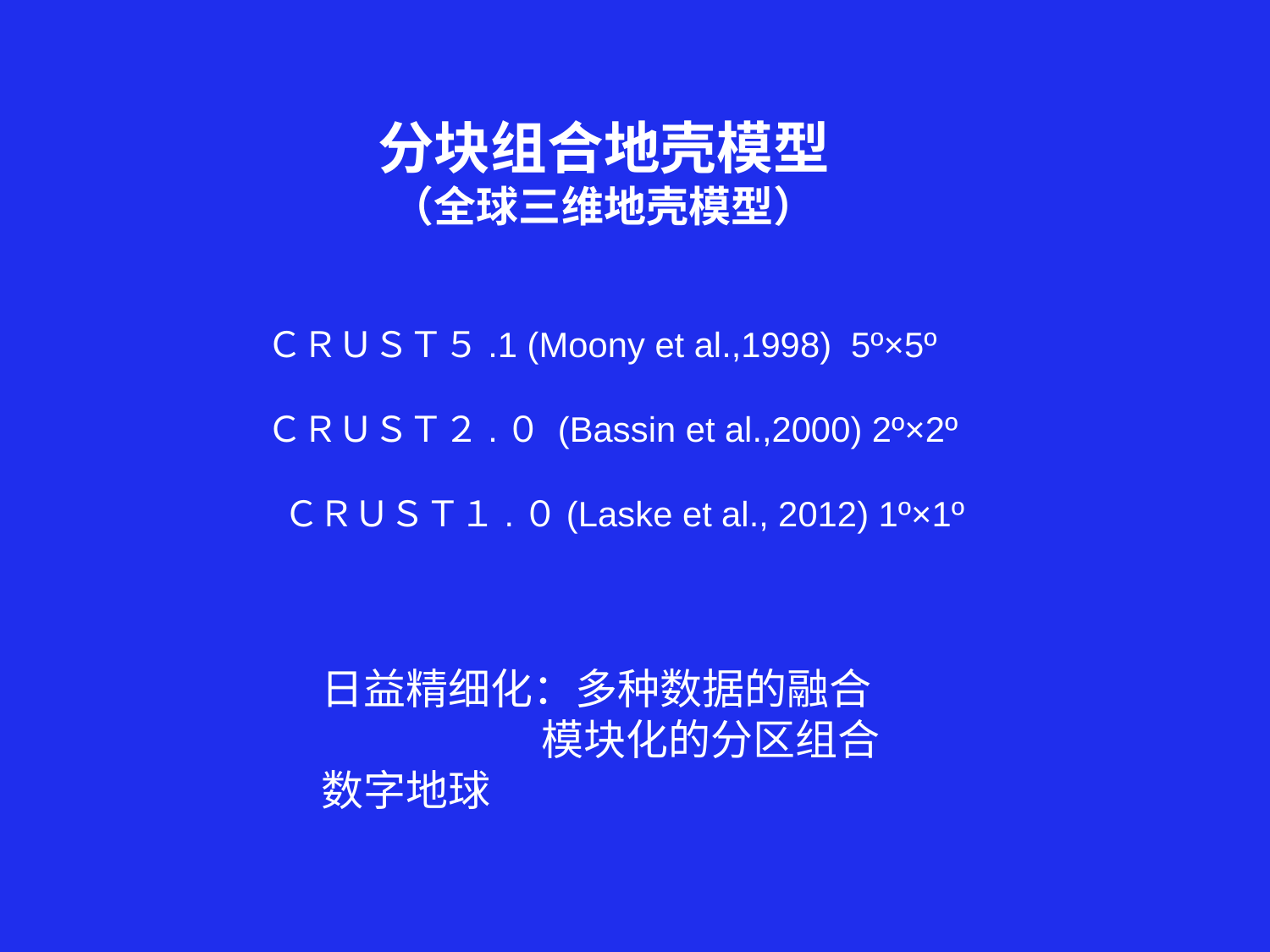

分块组合地壳模型
（全球三维地壳模型）
ＣＲＵＳＴ５.1 (Moony et al.,1998)  5º×5º

ＣＲＵＳＴ２.０ (Bassin et al.,2000) 2º×2º

 ＣＲＵＳＴ１.０(Laske et al., 2012) 1º×1º
日益精细化：多种数据的融合
                      模块化的分区组合
数字地球